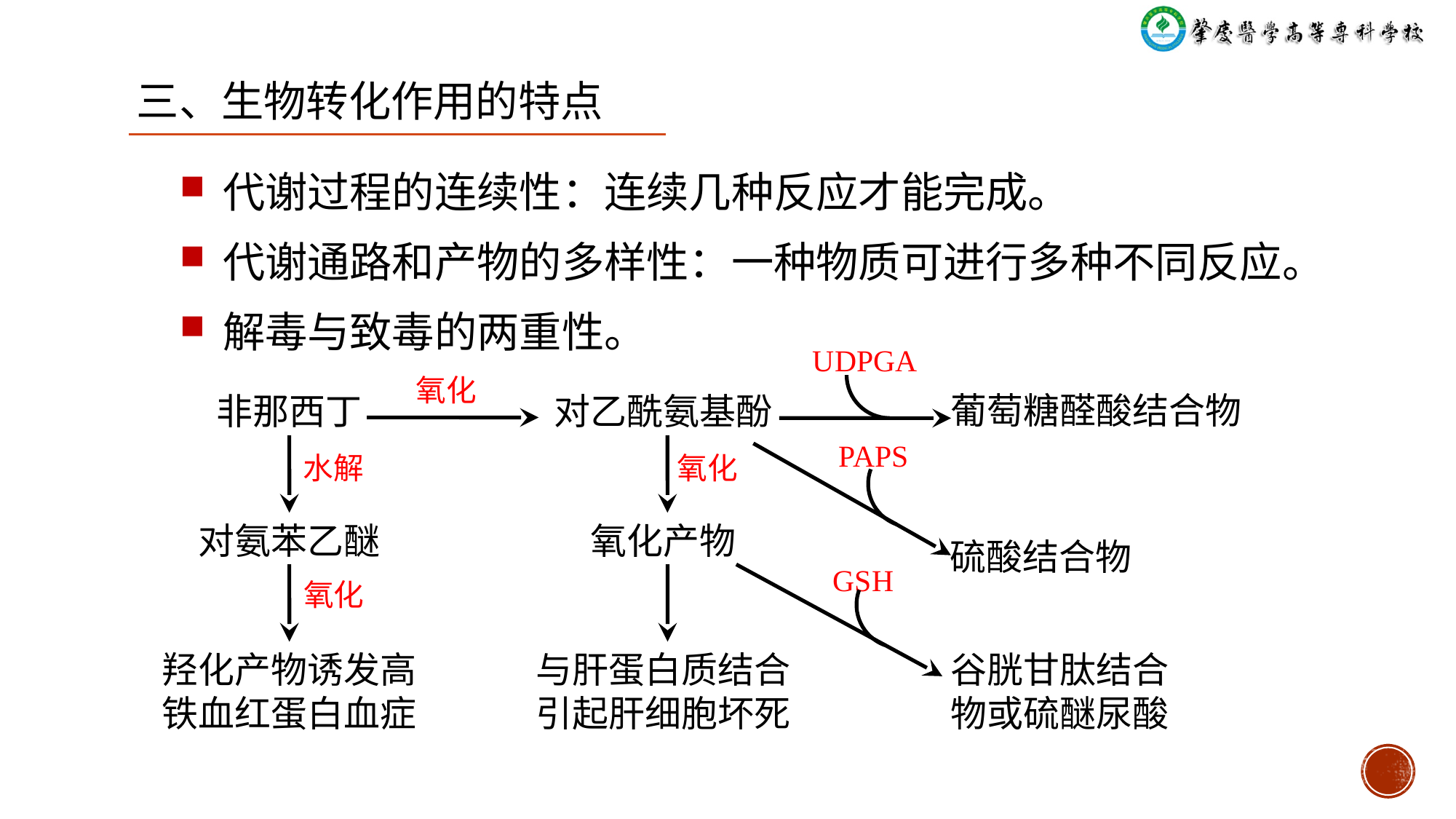

三、生物转化作用的特点
代谢过程的连续性：连续几种反应才能完成。
代谢通路和产物的多样性：一种物质可进行多种不同反应。
解毒与致毒的两重性。

UDPGA
氧化

葡萄糖醛酸结合物
非那西丁
对乙酰氨基酚

PAPS

水解
氧化

对氨苯乙醚
氧化产物
硫酸结合物
GSH

氧化

羟化产物诱发高铁血红蛋白血症
与肝蛋白质结合引起肝细胞坏死
谷胱甘肽结合物或硫醚尿酸